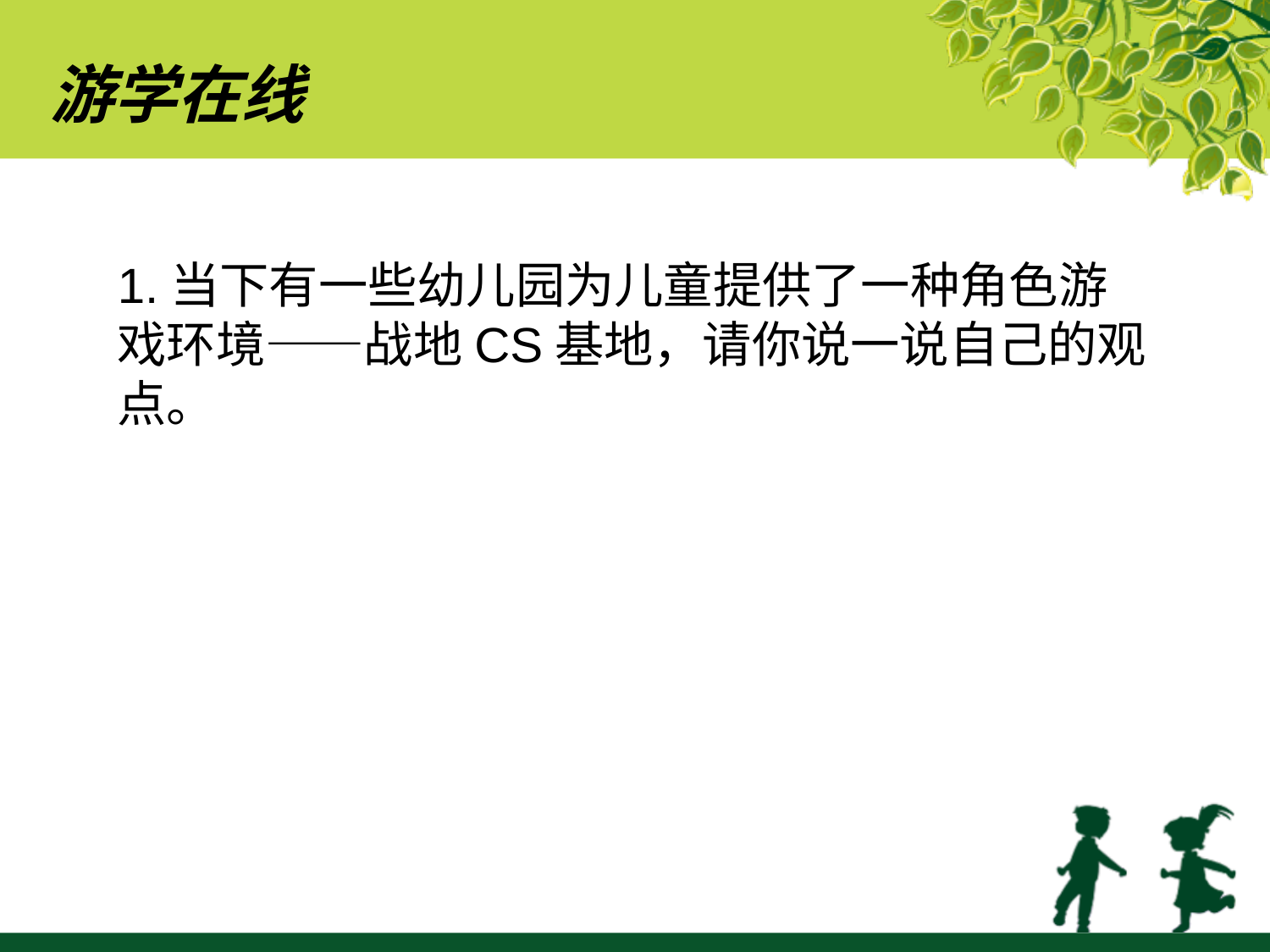

游学在线
1.当下有一些幼儿园为儿童提供了一种角色游戏环境——战地CS基地，请你说一说自己的观点。